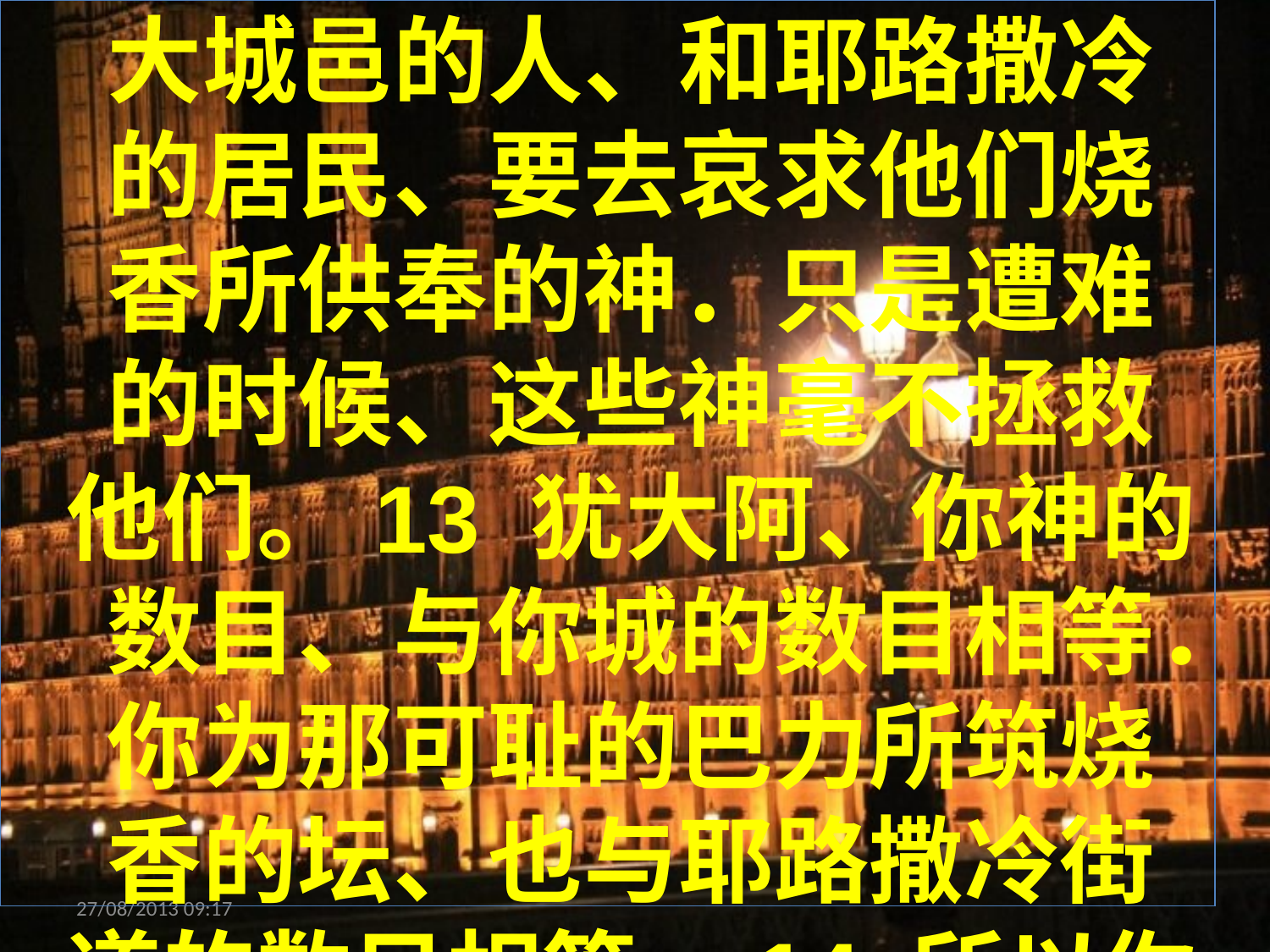

耶11:11 -14
所以耶和华如此说、我必使灾祸临到他们、是他们不能逃脱的．他们必向我哀求、我却不听。12 那时犹大城邑的人、和耶路撒冷的居民、要去哀求他们烧香所供奉的神．只是遭难的时候、这些神毫不拯救他们。13 犹大阿、你神的数目、与你城的数目相等．你为那可耻的巴力所筑烧香的坛、也与耶路撒冷街道的数目相等。14 所以你不要为这百姓祈祷、不要为他们呼求祷告．因为他们遭难向我哀求的时候、我必不应允。
27/08/2013 09:17